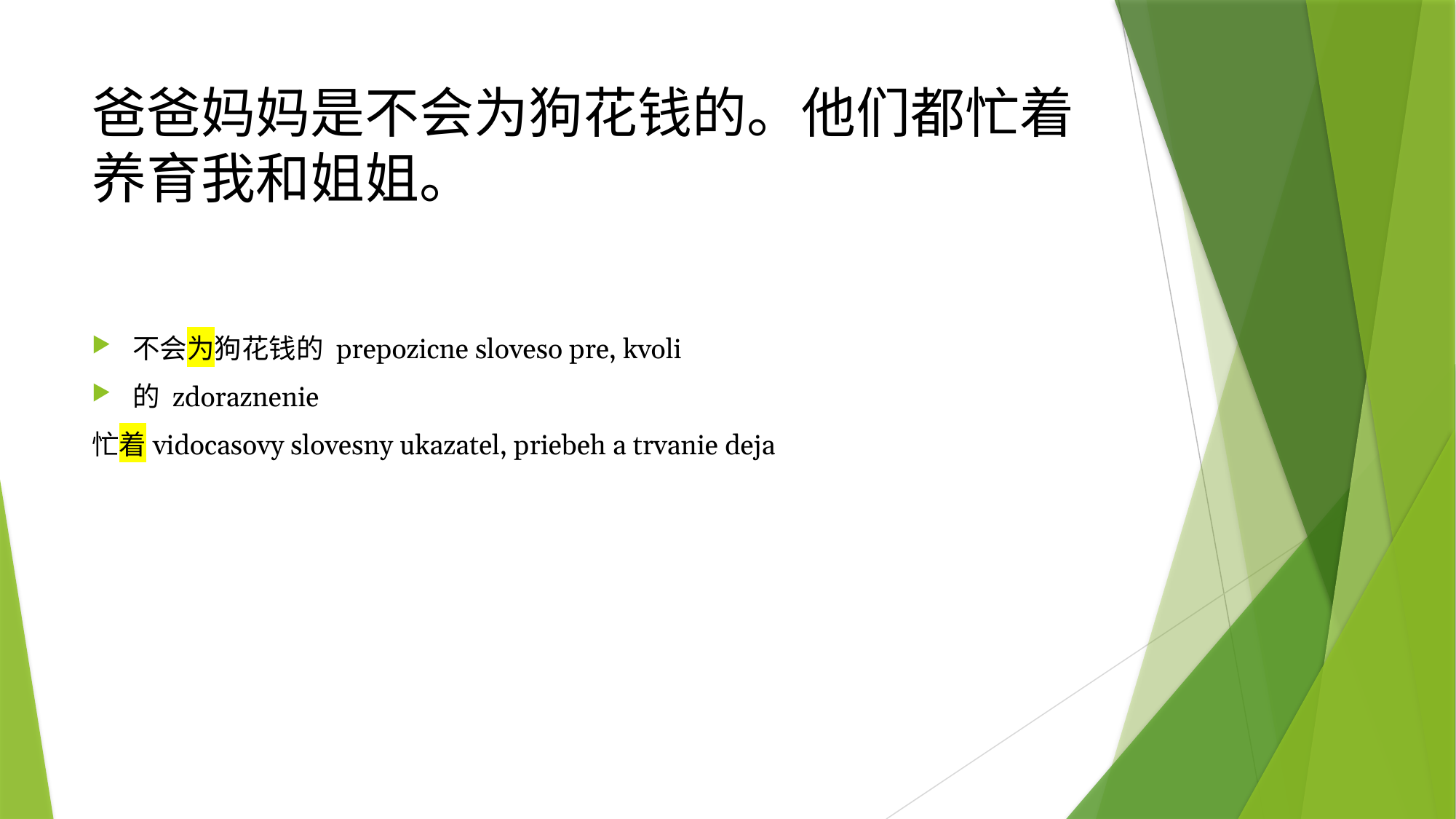

# 爸爸妈妈是不会为狗花钱的。他们都忙着养育我和姐姐。
不会为狗花钱的 prepozicne sloveso pre, kvoli
的 zdoraznenie
忙着vidocasovy slovesny ukazatel, priebeh a trvanie deja